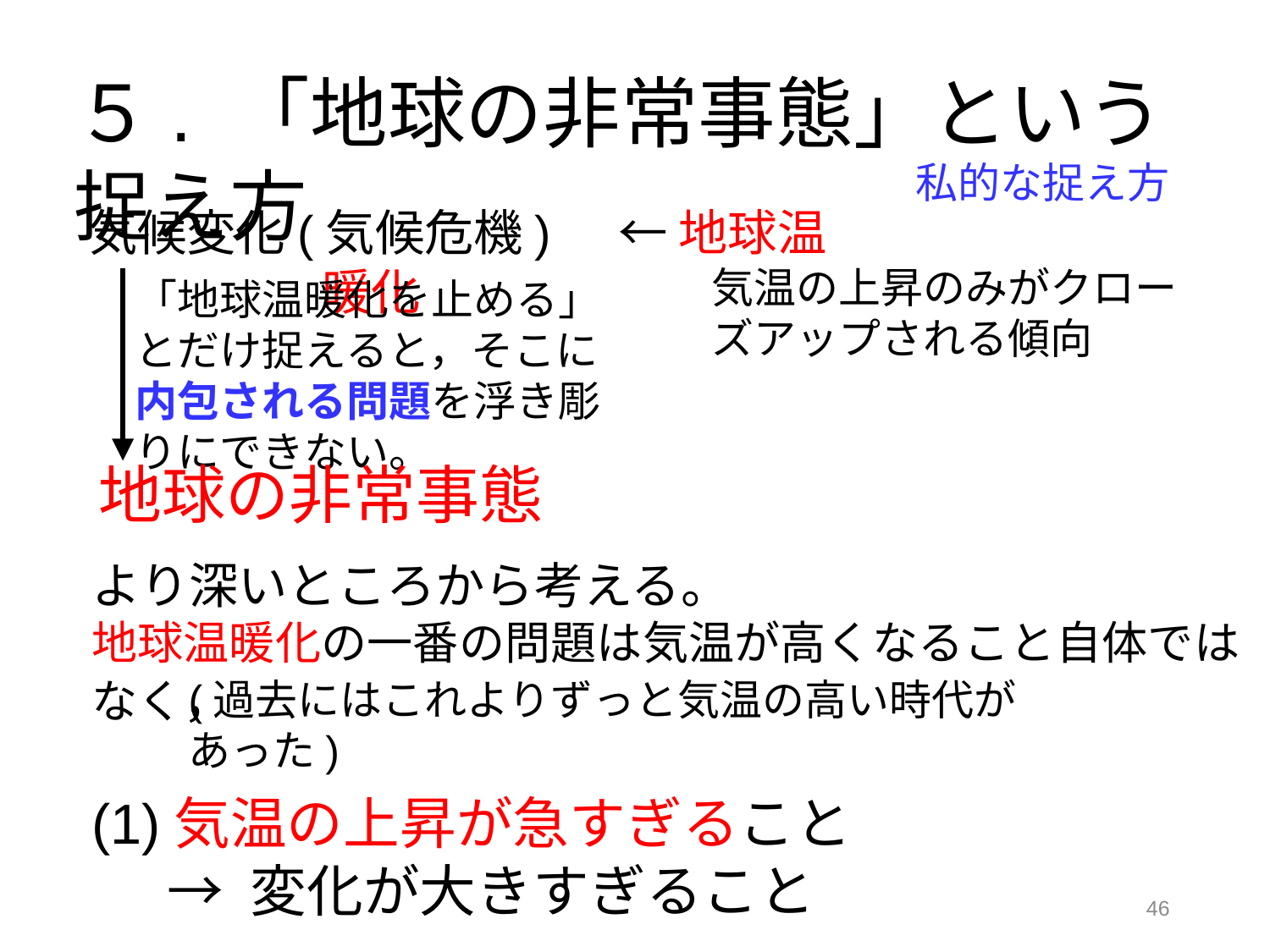

５. 「地球の非常事態」という捉え方
私的な捉え方
気候変化(気候危機)
　　　　　　← 地球温暖化
気温の上昇のみがクローズアップされる傾向
「地球温暖化を止める」とだけ捉えると，そこに内包される問題を浮き彫りにできない。
地球の非常事態
より深いところから考える。
地球温暖化の一番の問題は気温が高くなること自体ではなく，

(1)気温の上昇が急すぎること
      → 変化が大きすぎること
(過去にはこれよりずっと気温の高い時代があった)
46